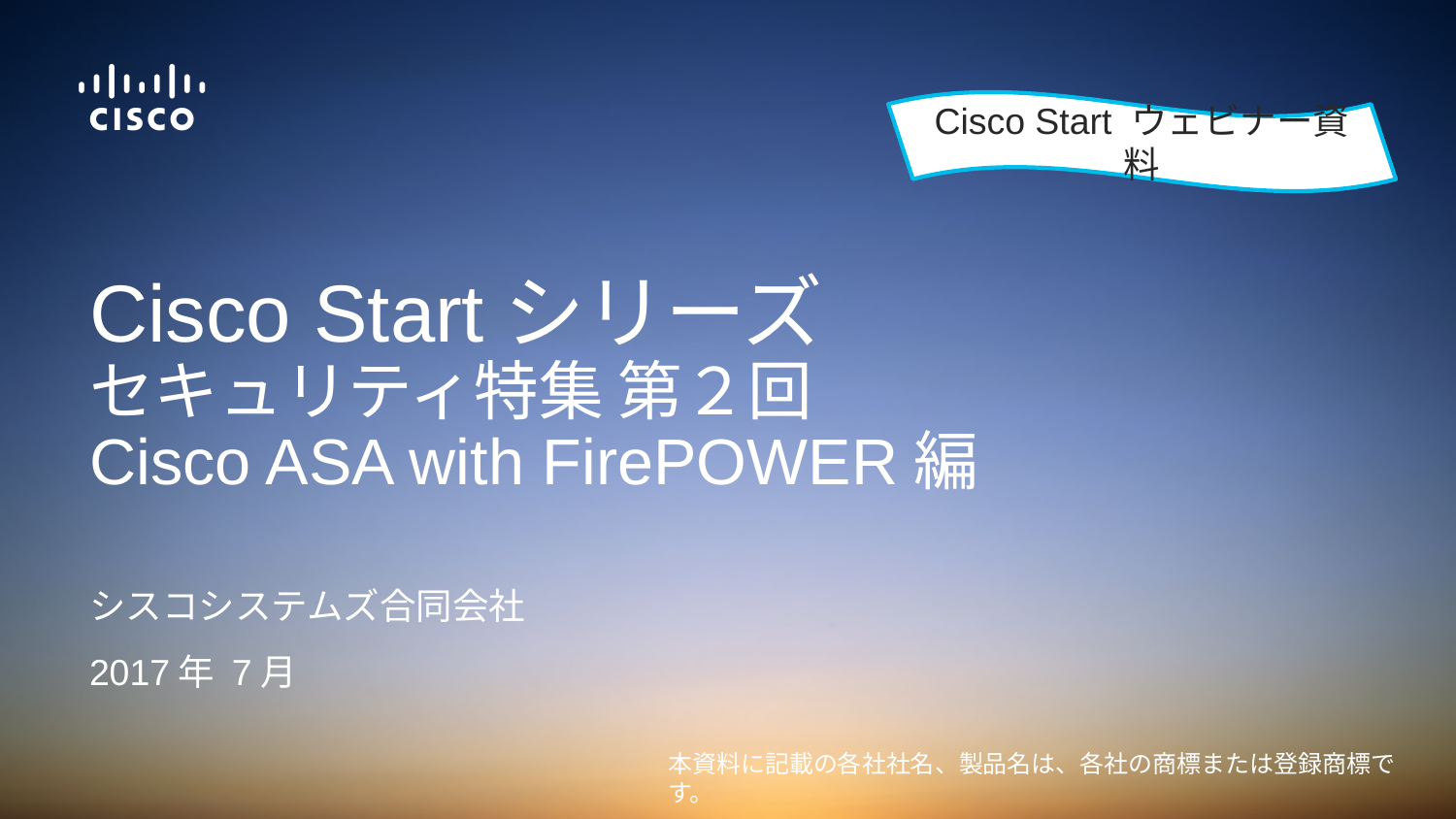

Cisco Start ウェビナー資料
# Cisco Startシリーズ セキュリティ特集 第２回 Cisco ASA with FirePOWER編
シスコシステムズ合同会社
2017年 7月
本資料に記載の各社社名、製品名は、各社の商標または登録商標です。